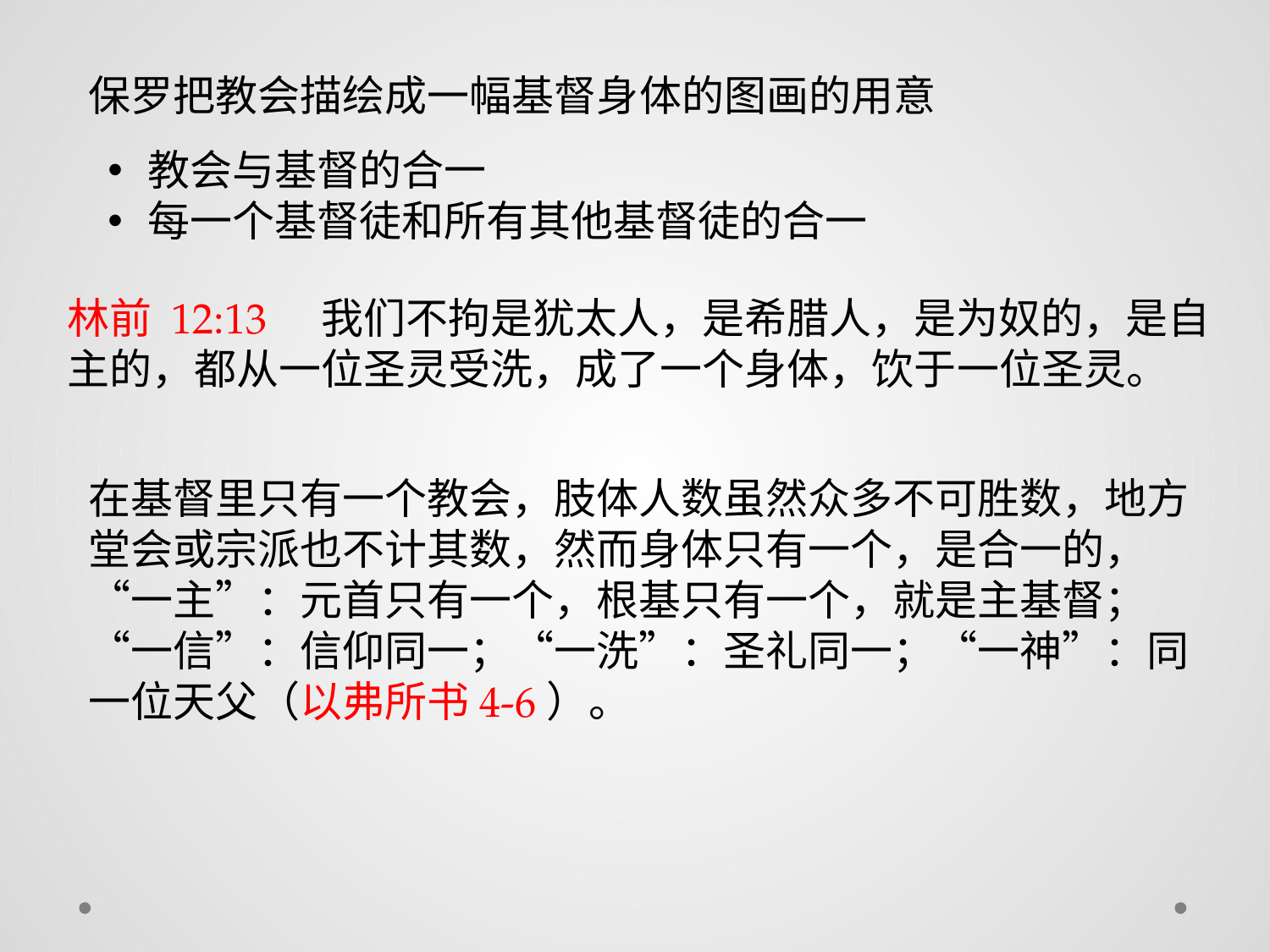

保罗把教会描绘成一幅基督身体的图画的用意
教会与基督的合一
每一个基督徒和所有其他基督徒的合一
林前 12:13 	我们不拘是犹太人，是希腊人，是为奴的，是自主的，都从一位圣灵受洗，成了一个身体，饮于一位圣灵。
在基督里只有一个教会，肢体人数虽然众多不可胜数，地方堂会或宗派也不计其数，然而身体只有一个，是合一的，“一主”：元首只有一个，根基只有一个，就是主基督；“一信”：信仰同一；“一洗”：圣礼同一；“一神”：同一位天父（以弗所书4-6）。